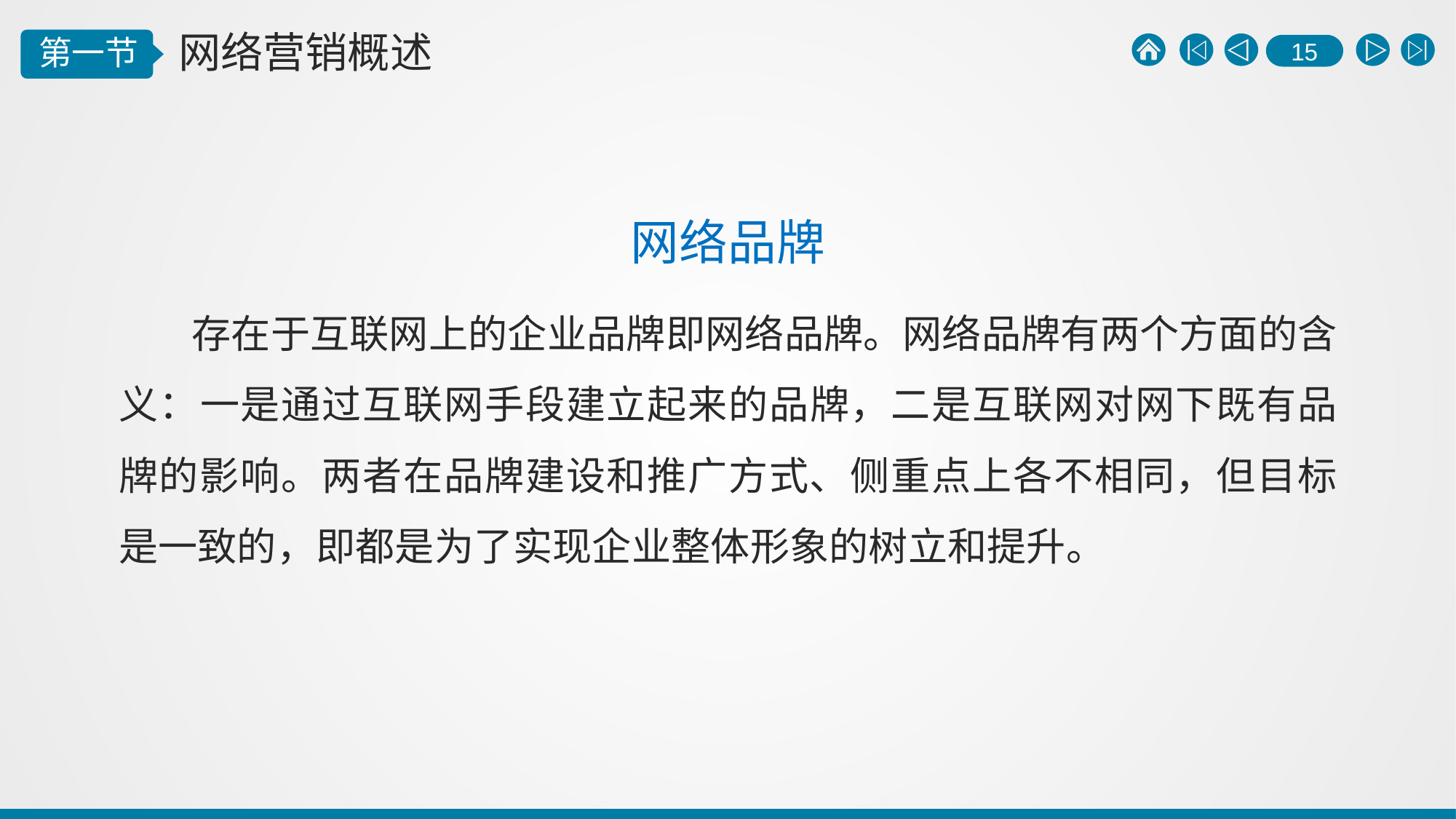

网络品牌
存在于互联网上的企业品牌即网络品牌。网络品牌有两个方面的含义：一是通过互联网手段建立起来的品牌，二是互联网对网下既有品牌的影响。两者在品牌建设和推广方式、侧重点上各不相同，但目标是一致的，即都是为了实现企业整体形象的树立和提升。